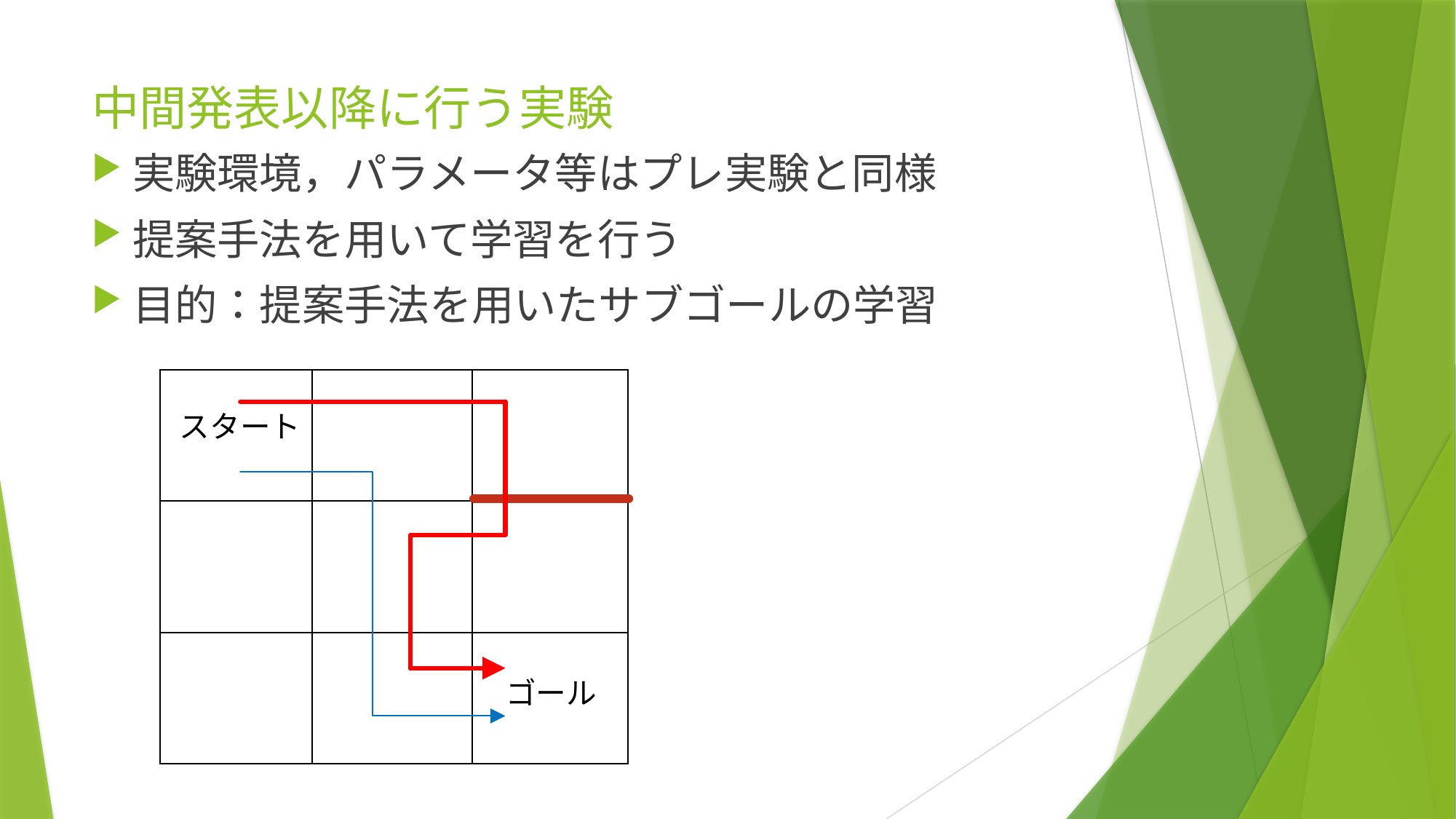

# 中間発表以降に行う実験
実験環境，パラメータ等はプレ実験と同様
提案手法を用いて学習を行う
目的：提案手法を用いたサブゴールの学習
|  |  |  |
| --- | --- | --- |
|  |  |  |
|  |  |  |
スタート
ゴール